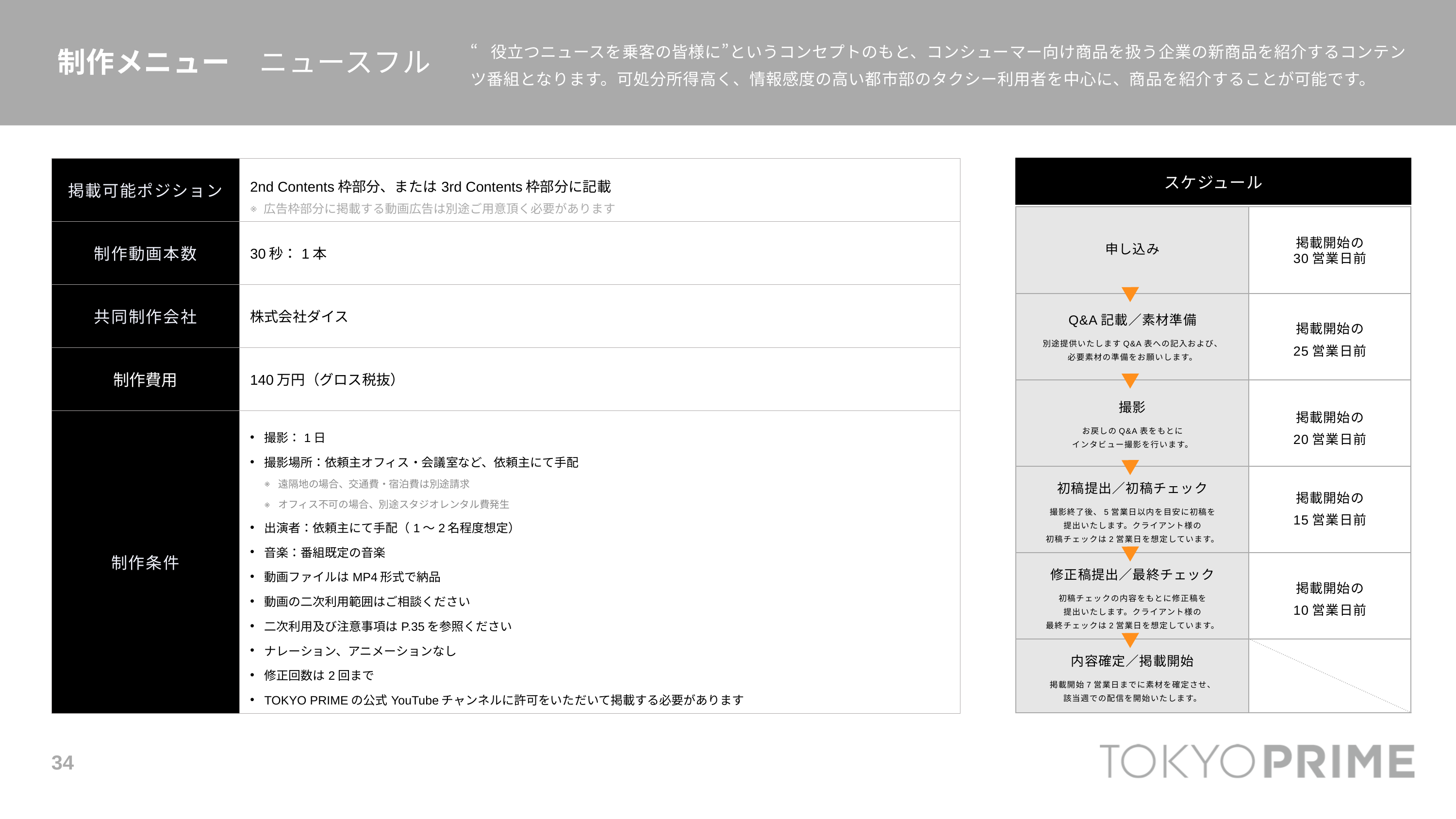

“役立つニュースを乗客の皆様に”というコンセプトのもと、コンシューマー向け商品を扱う企業の新商品を紹介するコンテンツ番組となります。可処分所得高く、情報感度の高い都市部のタクシー利用者を中心に、商品を紹介することが可能です。
制作メニュー　ニュースフル
| 掲載可能ポジション | 2nd Contents枠部分、または3rd Contents枠部分に記載 広告枠部分に掲載する動画広告は別途ご用意頂く必要があります |
| --- | --- |
| 制作動画本数 | 30秒：1本 |
| 共同制作会社 | 株式会社ダイス |
| 制作費用 | 140万円（グロス税抜） |
| 制作条件 | 撮影：1日 撮影場所：依頼主オフィス・会議室など、依頼主にて手配 遠隔地の場合、交通費・宿泊費は別途請求 オフィス不可の場合、別途スタジオレンタル費発生 出演者：依頼主にて手配（1〜2名程度想定） 音楽：番組既定の音楽 動画ファイルはMP4形式で納品 動画の二次利用範囲はご相談ください 二次利用及び注意事項はP.35を参照ください ナレーション、アニメーションなし 修正回数は2回まで TOKYO PRIMEの公式YouTubeチャンネルに許可をいただいて掲載する必要があります |

スケジュール

掲載開始の
30営業日前
申し込み

Q&A記載／素材準備

別途提供いたしますQ&A表への記入および、
必要素材の準備をお願いします。
掲載開始の
25営業日前

撮影

お戻しのQ&A表をもとに
インタビュー撮影を行います。
掲載開始の
20営業日前

初稿提出／初稿チェック

撮影終了後、5営業日以内を目安に初稿を
提出いたします。クライアント様の
初稿チェックは2営業日を想定しています。
掲載開始の
15営業日前

修正稿提出／最終チェック

初稿チェックの内容をもとに修正稿を
提出いたします。クライアント様の
最終チェックは2営業日を想定しています。
掲載開始の
10営業日前

内容確定／掲載開始

掲載開始7営業日までに素材を確定させ、
該当週での配信を開始いたします。
34